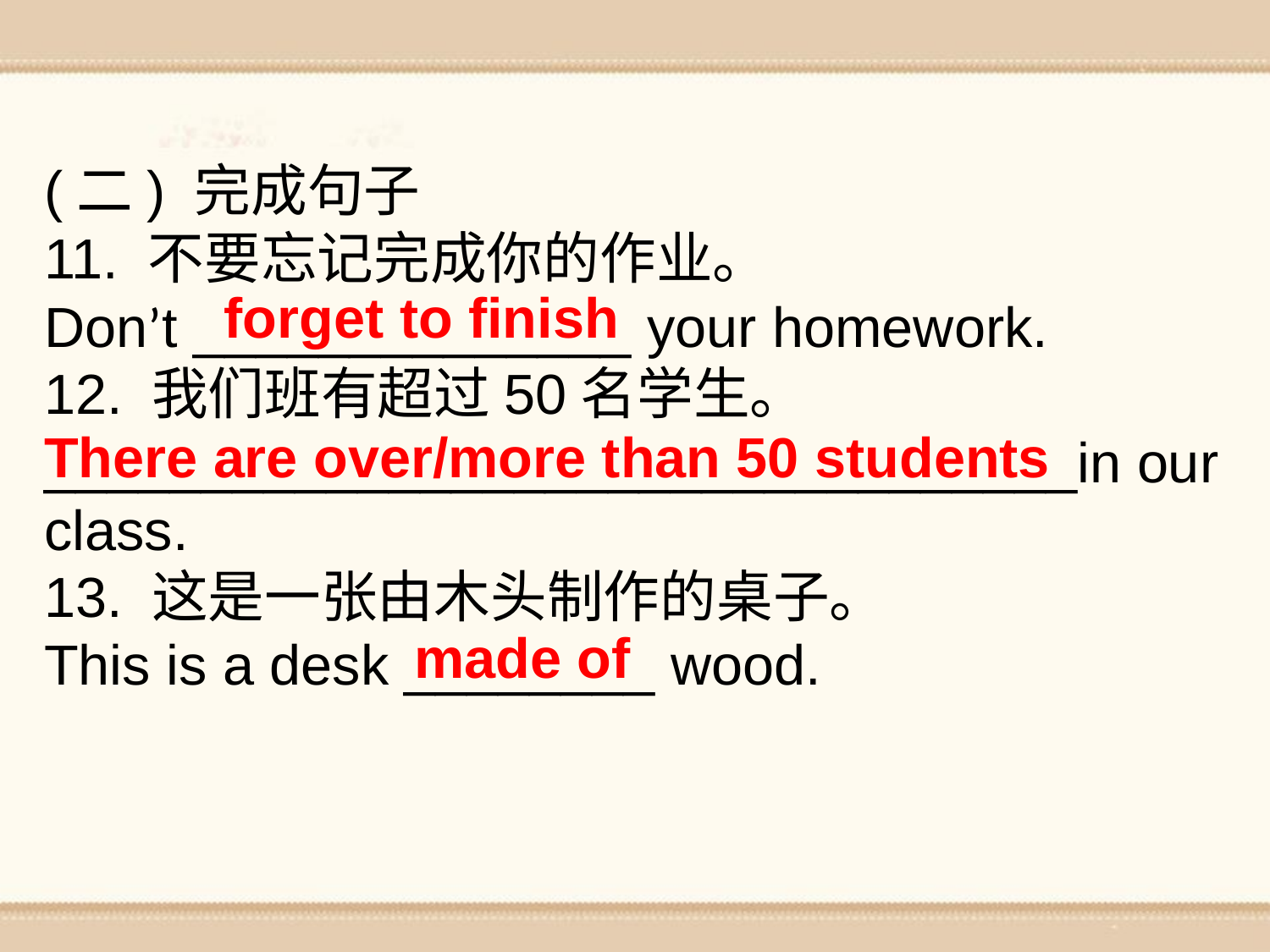

(二) 完成句子
11. 不要忘记完成你的作业。
Don’t ______________ your homework.
12. 我们班有超过50名学生。 _________________________________in our class.
13. 这是一张由木头制作的桌子。
This is a desk ________ wood.
forget to finish
There are over/more than 50 students
made of